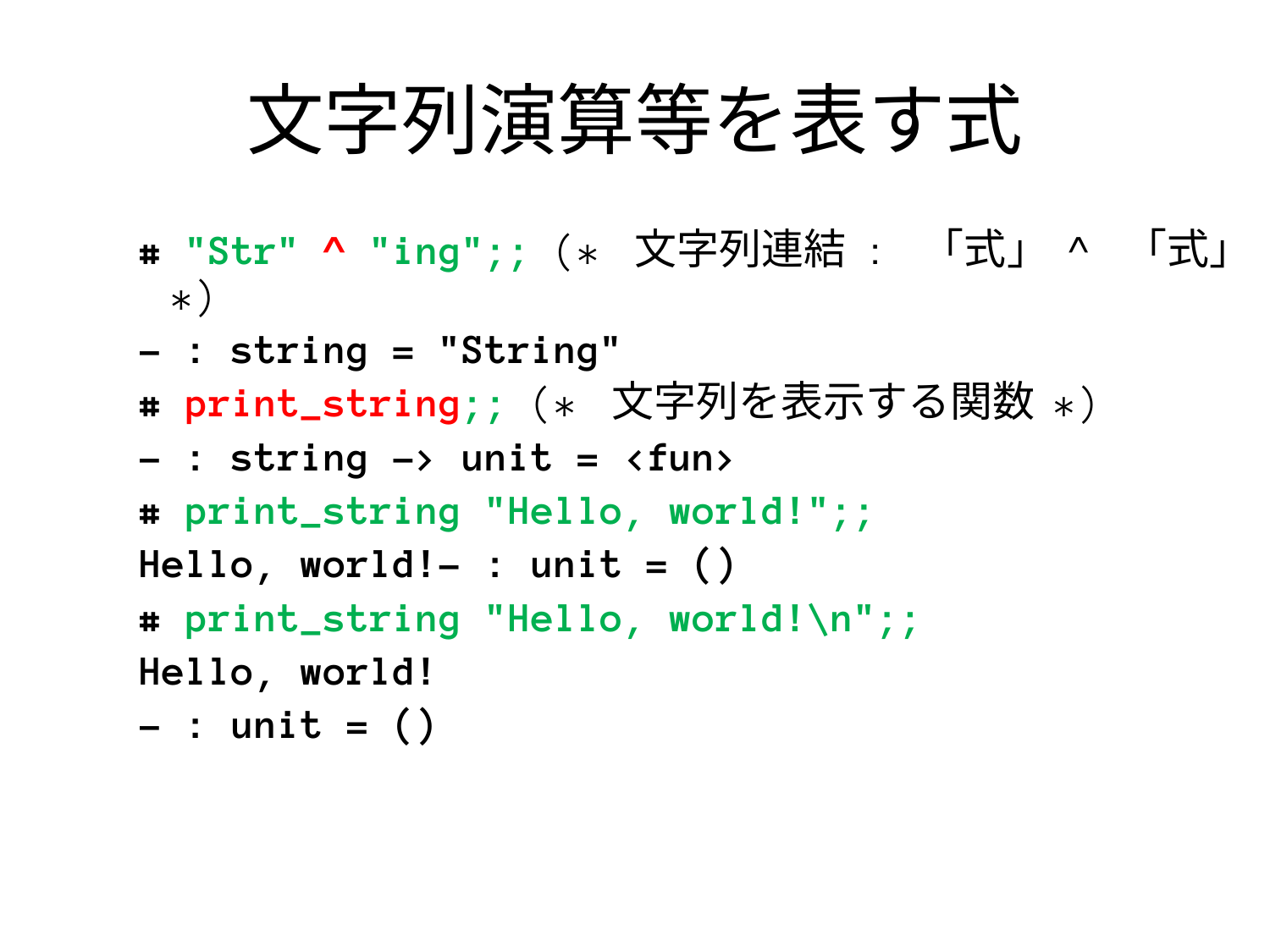

# 文字列演算等を表す式
# "Str" ^ "ing";; (* 文字列連結 : 「式」 ^ 「式」 *)
- : string = "String"
# print_string;; (* 文字列を表示する関数 *)
- : string -> unit = <fun>
# print_string "Hello, world!";;
Hello, world!- : unit = ()
# print_string "Hello, world!\n";;
Hello, world!
- : unit = ()